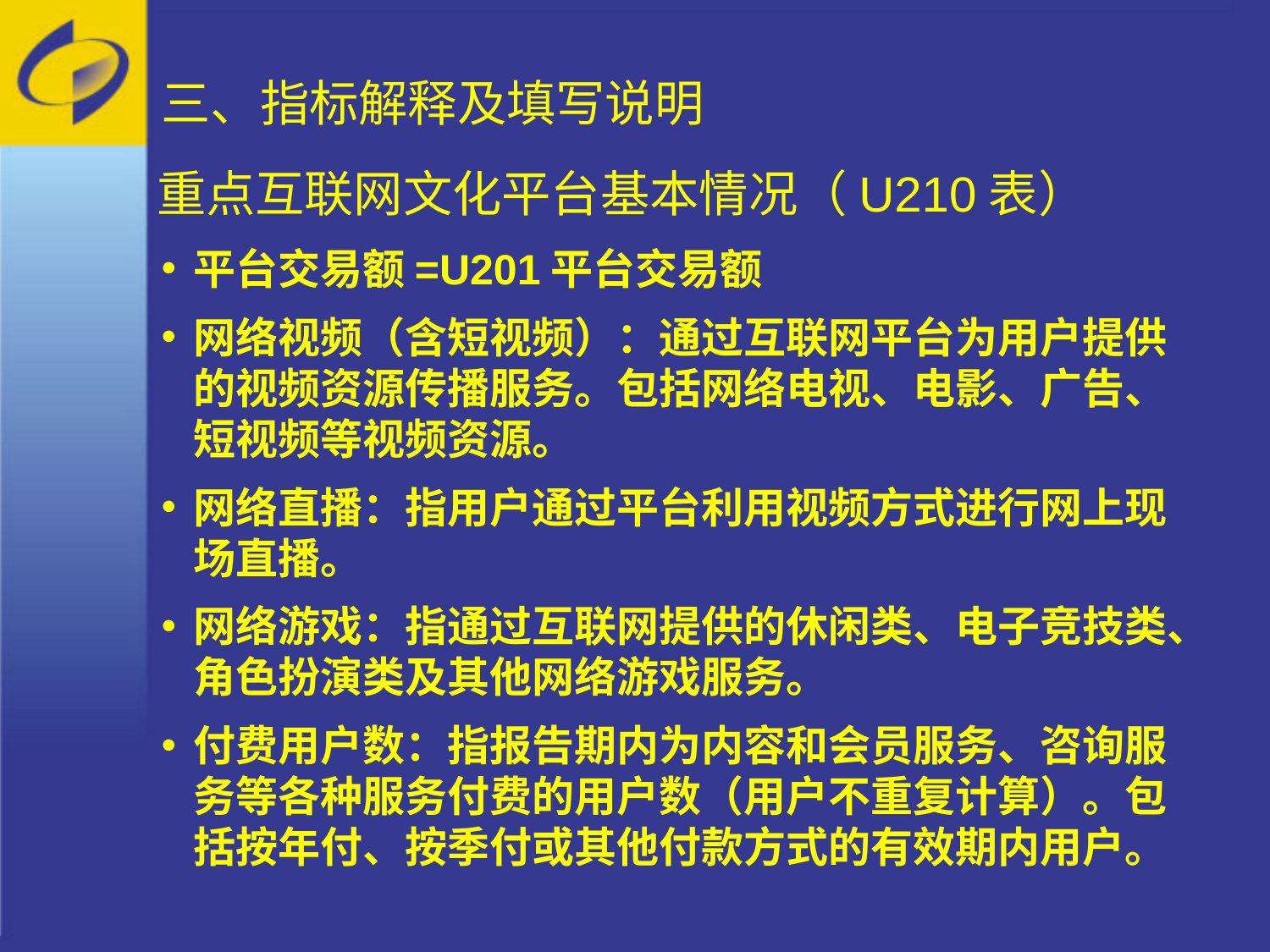

三、指标解释及填写说明
重点互联网文化平台基本情况（U210表）
平台交易额=U201平台交易额
网络视频（含短视频）：通过互联网平台为用户提供的视频资源传播服务。包括网络电视、电影、广告、短视频等视频资源。
网络直播：指用户通过平台利用视频方式进行网上现场直播。
网络游戏：指通过互联网提供的休闲类、电子竞技类、角色扮演类及其他网络游戏服务。
付费用户数：指报告期内为内容和会员服务、咨询服务等各种服务付费的用户数（用户不重复计算）。包括按年付、按季付或其他付款方式的有效期内用户。